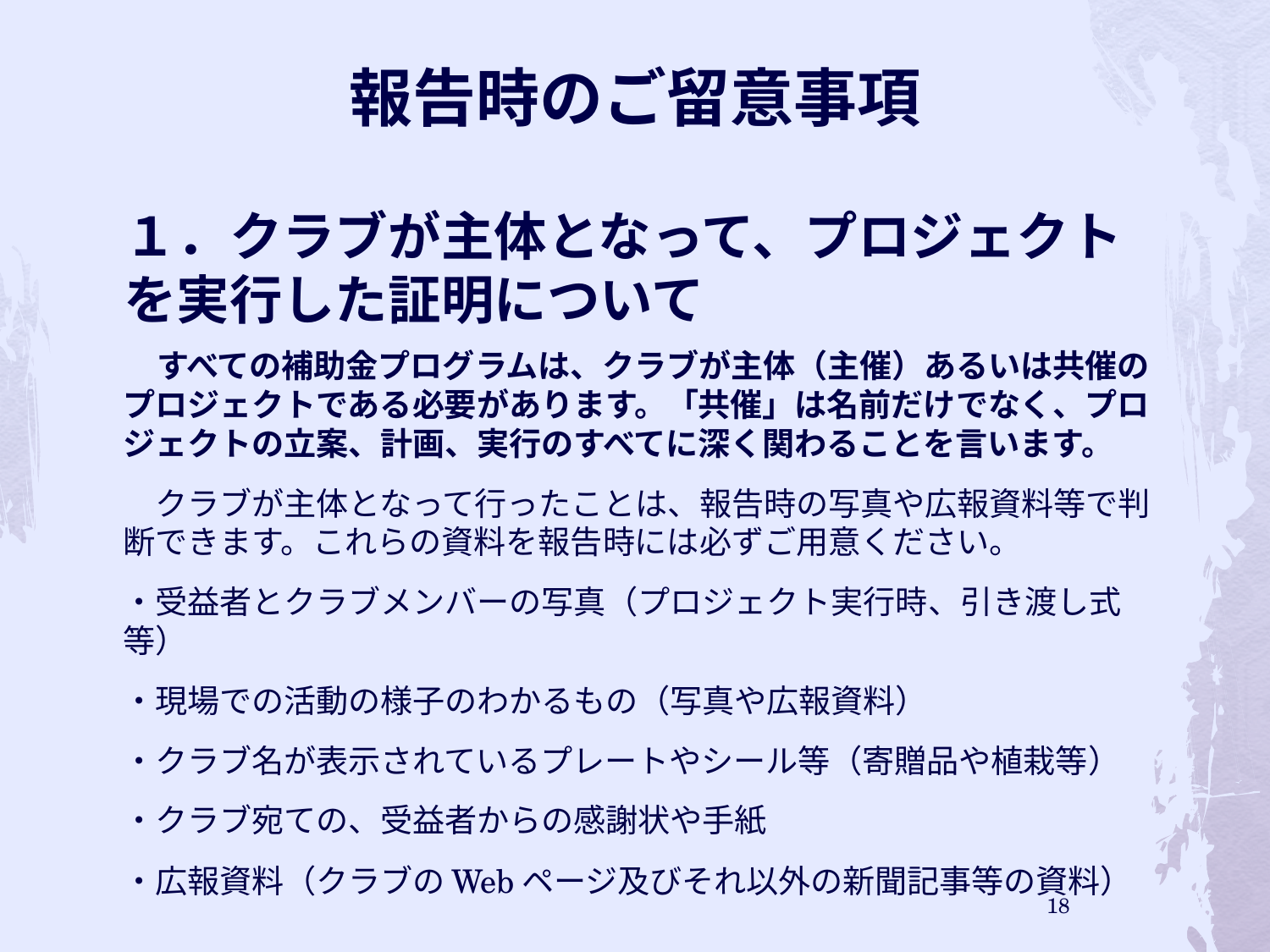

# 報告時のご留意事項
１．クラブが主体となって、プロジェクトを実行した証明について
　すべての補助金プログラムは、クラブが主体（主催）あるいは共催のプロジェクトである必要があります。「共催」は名前だけでなく、プロジェクトの立案、計画、実行のすべてに深く関わることを言います。
　クラブが主体となって行ったことは、報告時の写真や広報資料等で判断できます。これらの資料を報告時には必ずご用意ください。
・受益者とクラブメンバーの写真（プロジェクト実行時、引き渡し式等）
・現場での活動の様子のわかるもの（写真や広報資料）
・クラブ名が表示されているプレートやシール等（寄贈品や植栽等）
・クラブ宛ての、受益者からの感謝状や手紙
・広報資料（クラブのWebページ及びそれ以外の新聞記事等の資料）

18